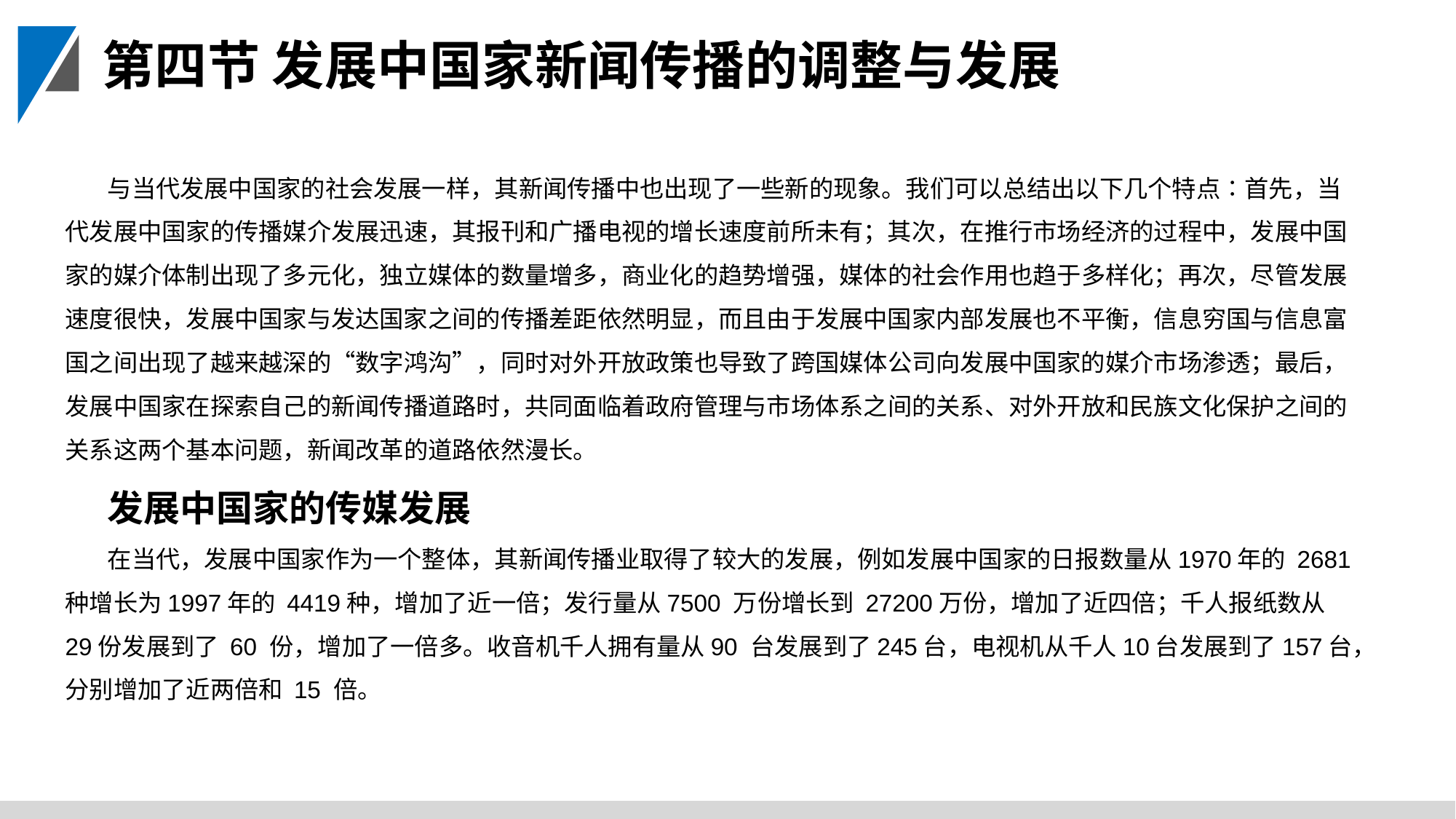

第四节 发展中国家新闻传播的调整与发展
与当代发展中国家的社会发展一样，其新闻传播中也出现了一些新的现象。我们可以总结出以下几个特点∶首先，当代发展中国家的传播媒介发展迅速，其报刊和广播电视的增长速度前所未有；其次，在推行市场经济的过程中，发展中国家的媒介体制出现了多元化，独立媒体的数量增多，商业化的趋势增强，媒体的社会作用也趋于多样化；再次，尽管发展速度很快，发展中国家与发达国家之间的传播差距依然明显，而且由于发展中国家内部发展也不平衡，信息穷国与信息富国之间出现了越来越深的“数字鸿沟”，同时对外开放政策也导致了跨国媒体公司向发展中国家的媒介市场渗透；最后，发展中国家在探索自己的新闻传播道路时，共同面临着政府管理与市场体系之间的关系、对外开放和民族文化保护之间的关系这两个基本问题，新闻改革的道路依然漫长。
发展中国家的传媒发展
在当代，发展中国家作为一个整体，其新闻传播业取得了较大的发展，例如发展中国家的日报数量从1970年的 2681种增长为1997年的 4419种，增加了近一倍；发行量从7500 万份增长到 27200万份，增加了近四倍；千人报纸数从 29份发展到了 60 份，增加了一倍多。收音机千人拥有量从90 台发展到了245台，电视机从千人10台发展到了157台，分别增加了近两倍和 15 倍。